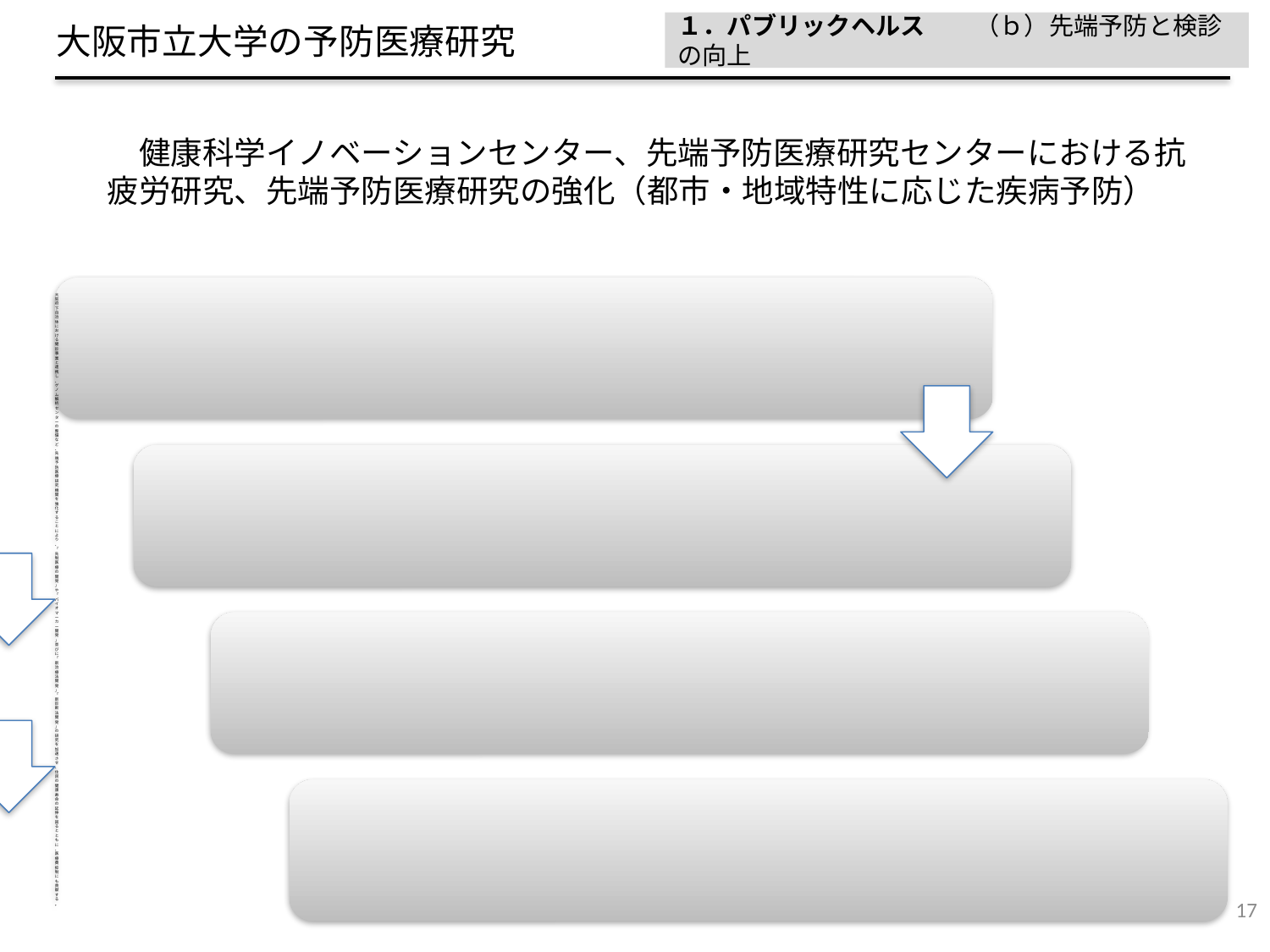

１．パブリックヘルス　　（ｂ）先端予防と検診の向上
大阪市立大学の予防医療研究
　健康科学イノベーションセンター、先端予防医療研究センターにおける抗疲労研究、先端予防医療研究の強化（都市・地域特性に応じた疾病予防）
大阪府下自治体における健診事業と連携し、ゲノム解析センターの整備など、先端予防医療研究機関を強化することにより、「先制医療の開発」や「バイオマーカー開発」並びに「新治療法開発」「新診断法開発」の研究を加速させ、住民の健康寿命の延伸を図るとともに、医療費抑制にも貢献する。
17